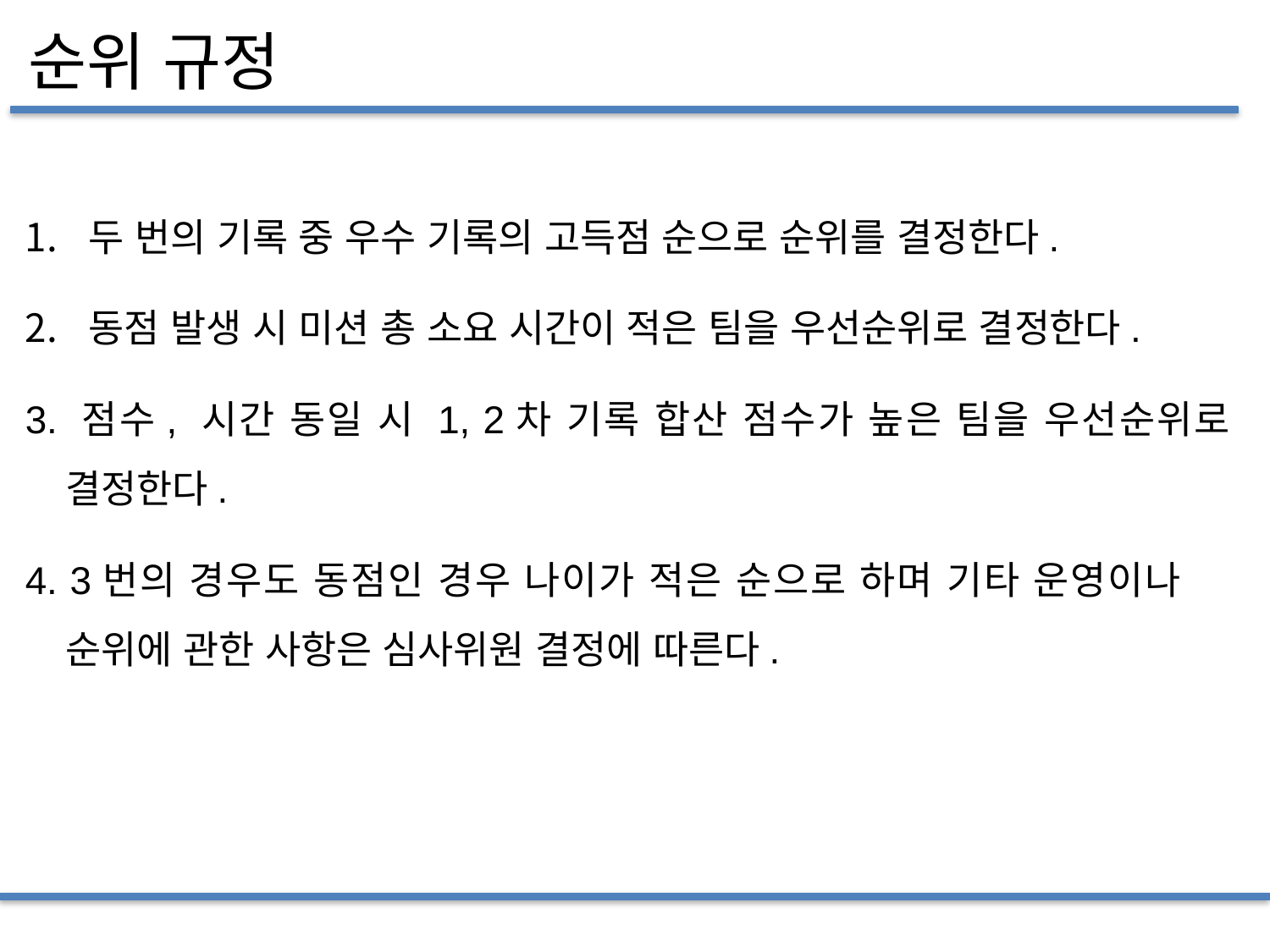

# 순위 규정

두 번의 기록 중 우수 기록의 고득점 순으로 순위를 결정한다.
동점 발생 시 미션 총 소요 시간이 적은 팀을 우선순위로 결정한다.
3. 점수, 시간 동일 시 1, 2차 기록 합산 점수가 높은 팀을 우선순위로  결정한다.
4. 3번의 경우도 동점인 경우 나이가 적은 순으로 하며 기타 운영이나      순위에 관한 사항은 심사위원 결정에 따른다.